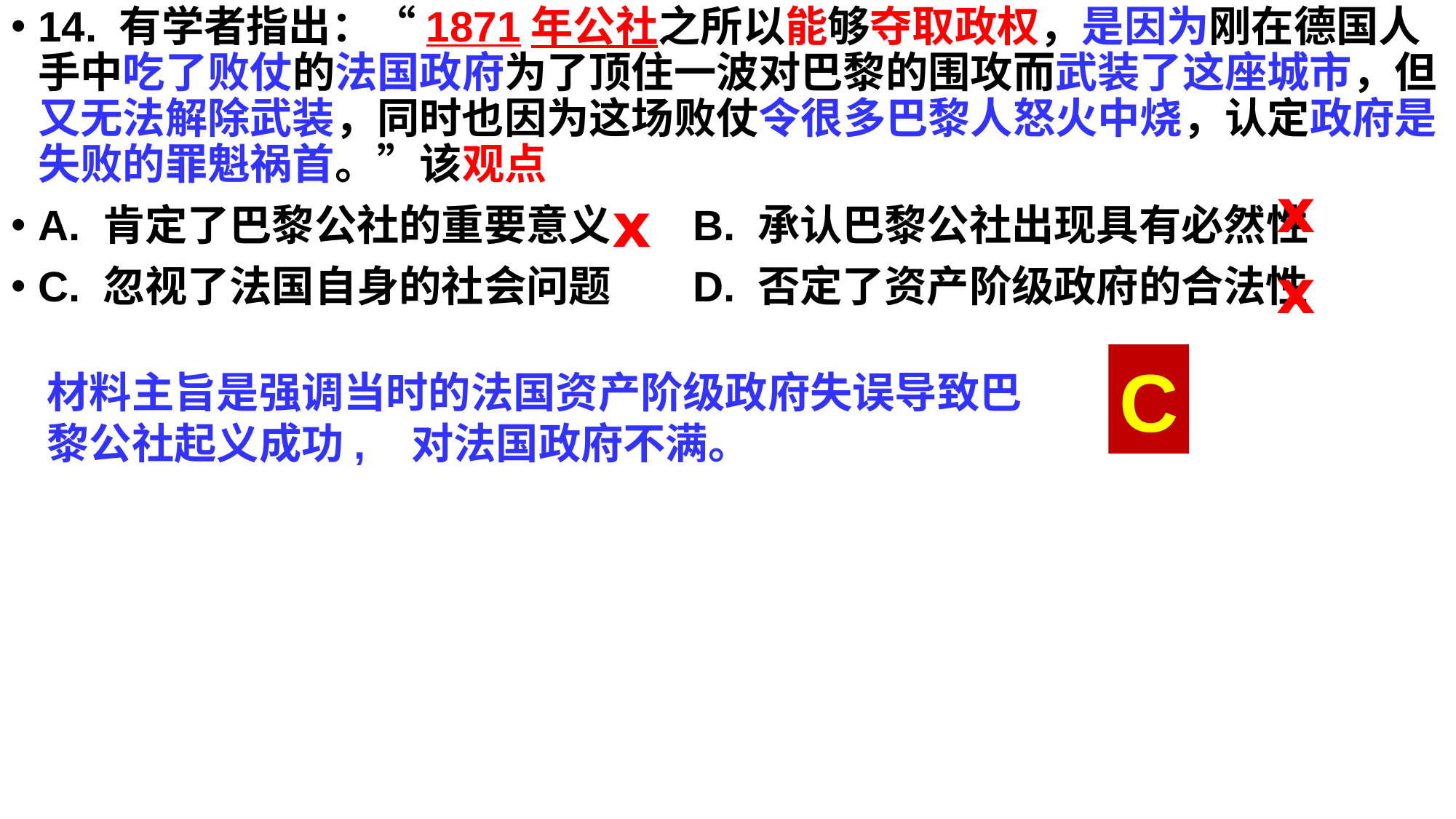

14. 有学者指出：“1871年公社之所以能够夺取政权，是因为刚在德国人手中吃了败仗的法国政府为了顶住一波对巴黎的围攻而武装了这座城市，但又无法解除武装，同时也因为这场败仗令很多巴黎人怒火中烧，认定政府是失败的罪魁祸首。”该观点
A. 肯定了巴黎公社的重要意义	B. 承认巴黎公社出现具有必然性
C. 忽视了法国自身的社会问题	D. 否定了资产阶级政府的合法性

ⅹ
ⅹ
ⅹ
C
材料主旨是强调当时的法国资产阶级政府失误导致巴黎公社起义成功,   对法国政府不满。